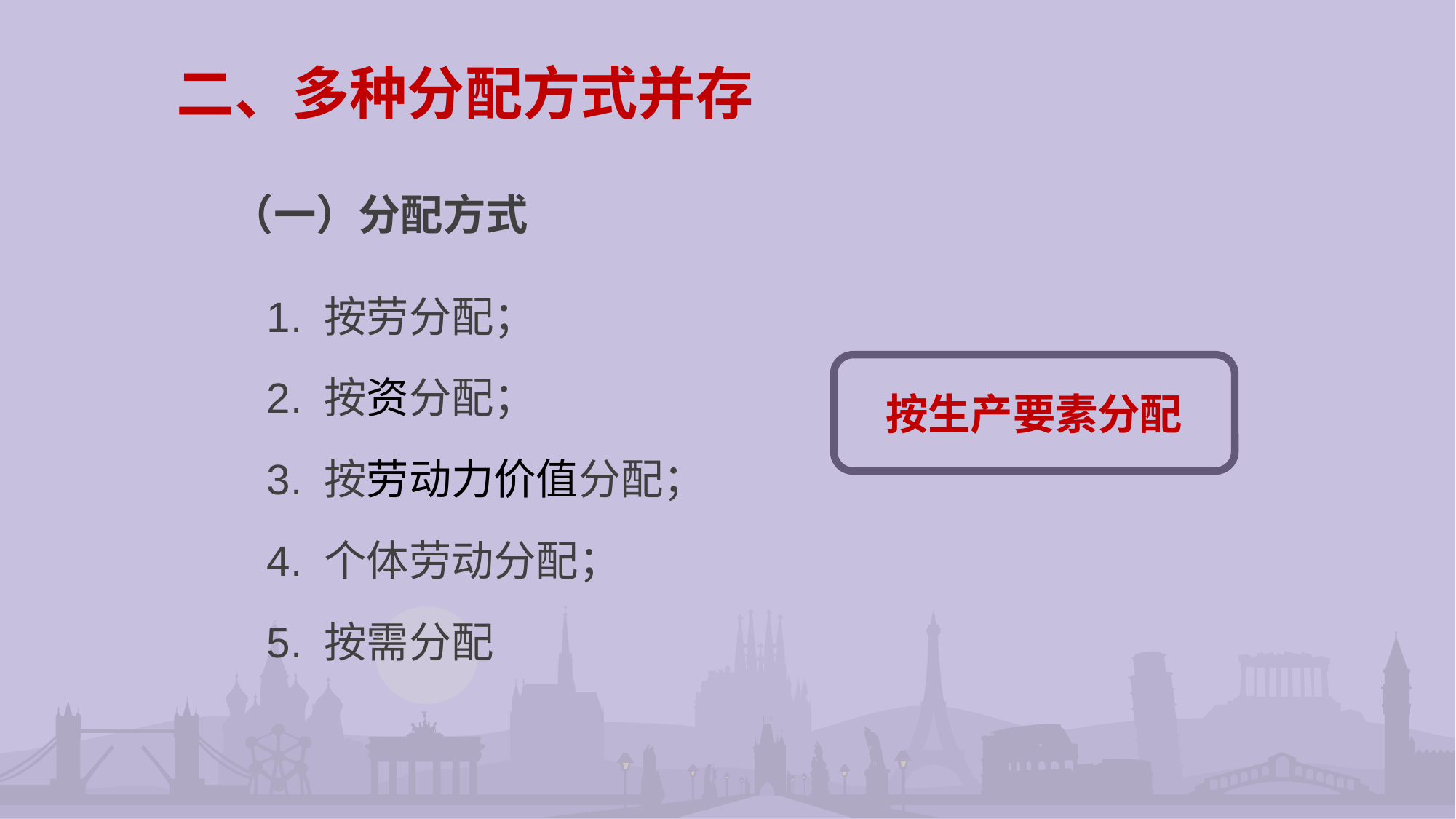

# 二、多种分配方式并存
（一）分配方式
   1. 按劳分配；
   2. 按资分配；
   3. 按劳动力价值分配；
   4. 个体劳动分配；
   5. 按需分配
按生产要素分配